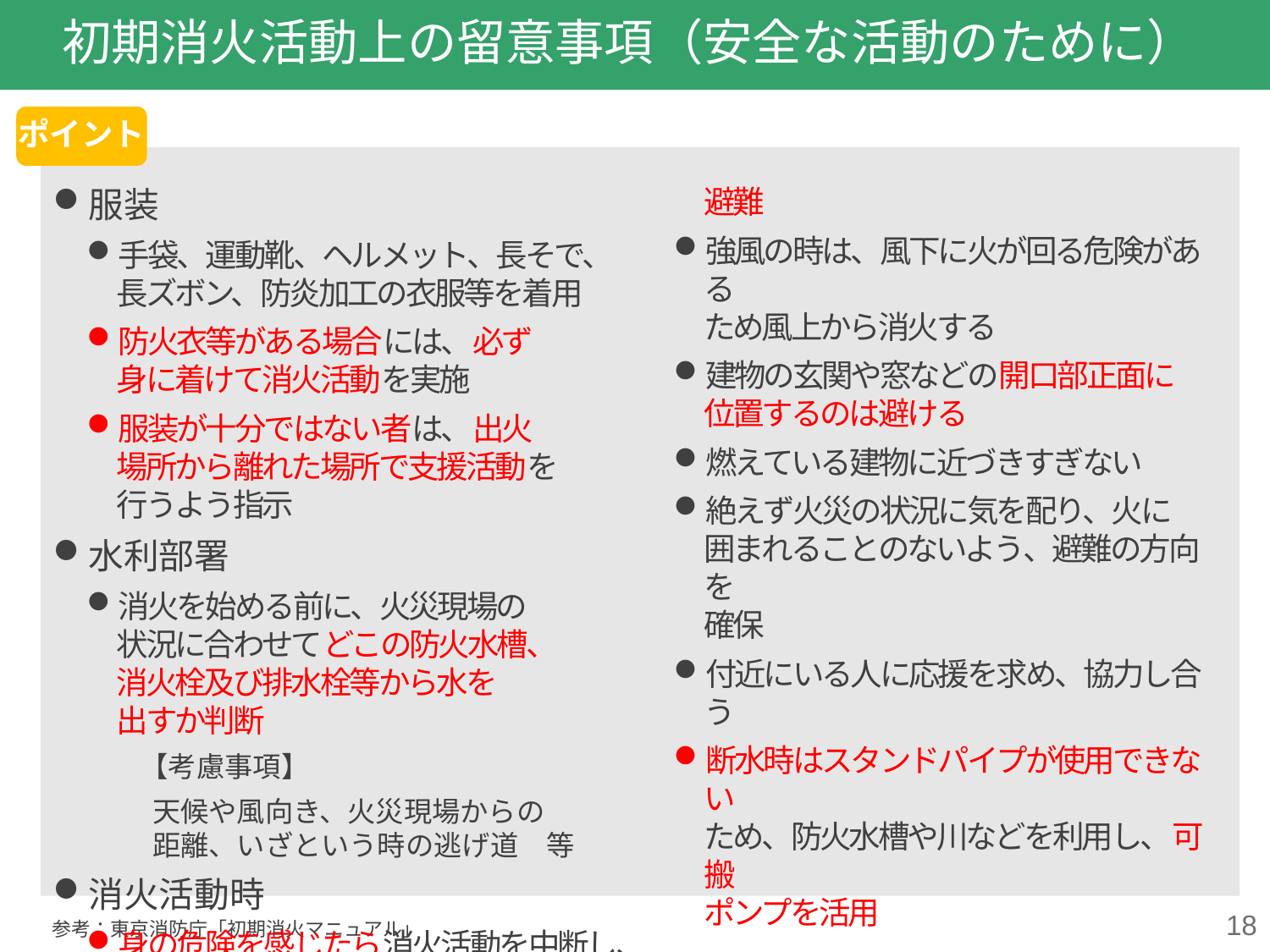

# 初期消火活動上の留意事項（安全な活動のために）
ポイント
服装
手袋、運動靴、ヘルメット、長そで、
長ズボン、防炎加工の衣服等を着用
防火衣等がある場合には、必ず
身に着けて消火活動を実施
服装が十分ではない者は、出火
場所から離れた場所で支援活動を
行うよう指示
水利部署
消火を始める前に、火災現場の
状況に合わせてどこの防火水槽、
消火栓及び排水栓等から水を
出すか判断
【考慮事項】
天候や風向き、火災現場からの
距離、いざという時の逃げ道　等
消火活動時
身の危険を感じたら消火活動を中断し、避難
強風の時は、風下に火が回る危険がある
ため風上から消火する
建物の玄関や窓などの開口部正面に
位置するのは避ける
燃えている建物に近づきすぎない
絶えず火災の状況に気を配り、火に
囲まれることのないよう、避難の方向を
確保
付近にいる人に応援を求め、協力し合う
断水時はスタンドパイプが使用できない
ため、防火水槽や川などを利用し、可搬
ポンプを活用

活動の前提として、活動にあたり、何より自身の安全確保が重要です。
18
参考：東京消防庁「初期消火マニュアル」